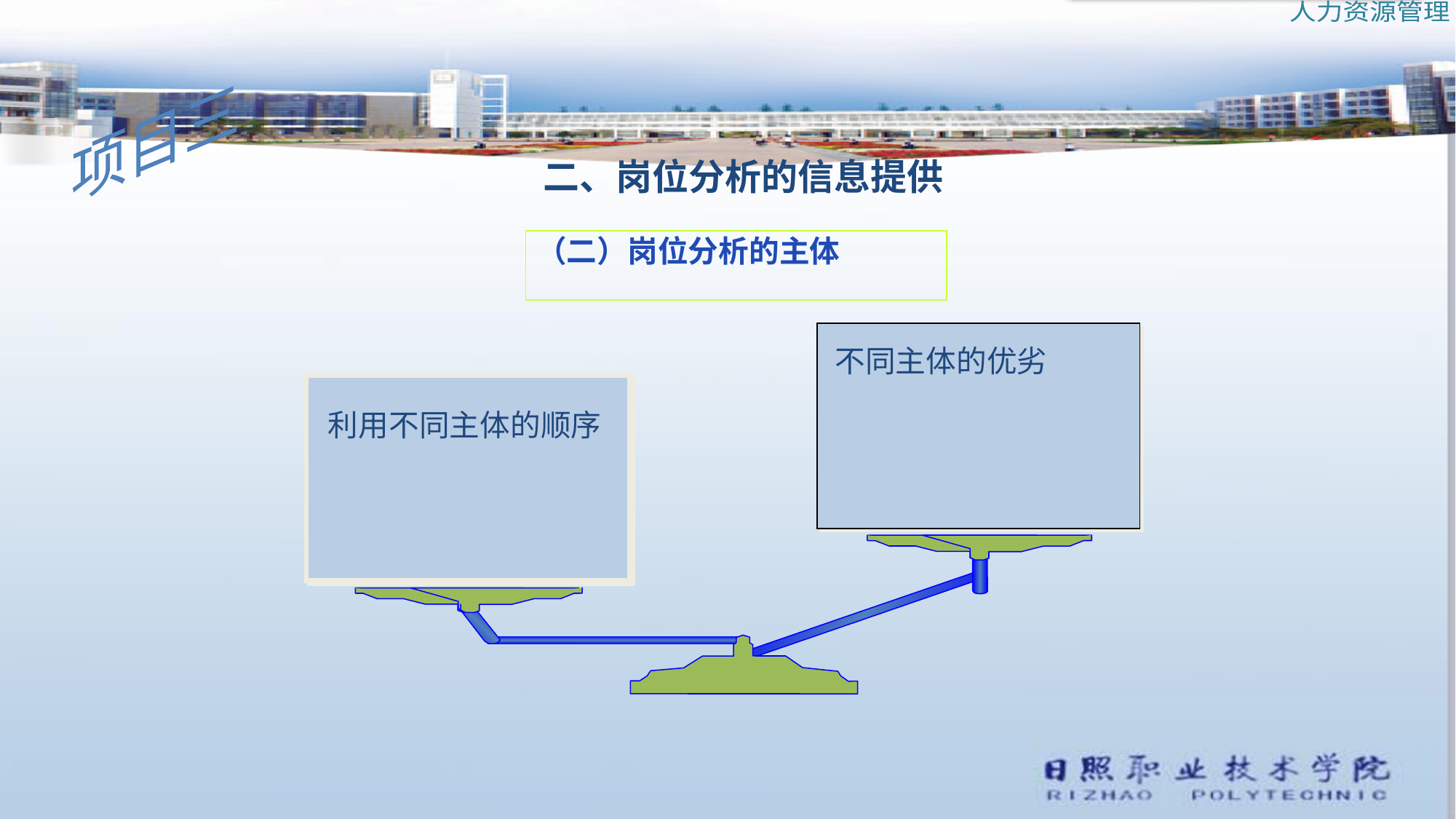

二、岗位分析的信息提供
（二）岗位分析的主体

不同主体的优劣

利用不同主体的顺序